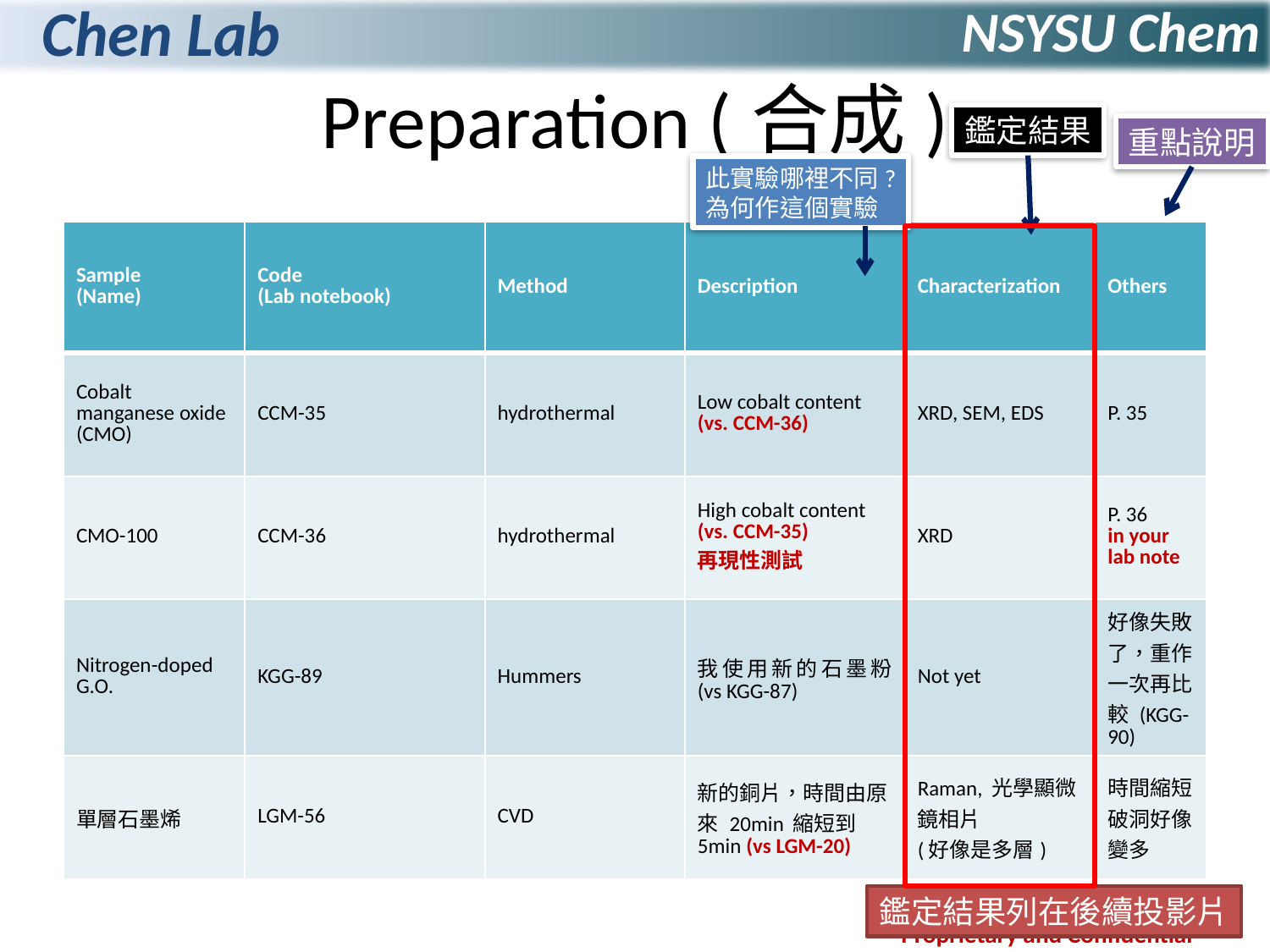

# Preparation (合成)
鑑定結果
重點說明
此實驗哪裡不同?
為何作這個實驗
| Sample (Name) | Code (Lab notebook) | Method | Description | Characterization | Others |
| --- | --- | --- | --- | --- | --- |
| Cobalt manganese oxide (CMO) | CCM-35 | hydrothermal | Low cobalt content (vs. CCM-36) | XRD, SEM, EDS | P. 35 |
| CMO-100 | CCM-36 | hydrothermal | High cobalt content (vs. CCM-35) 再現性測試 | XRD | P. 36 in your lab note |
| Nitrogen-doped G.O. | KGG-89 | Hummers | 我使用新的石墨粉 (vs KGG-87) | Not yet | 好像失敗了，重作一次再比較 (KGG-90) |
| 單層石墨烯 | LGM-56 | CVD | 新的銅片，時間由原來 20min 縮短到 5min (vs LGM-20) | Raman, 光學顯微鏡相片 (好像是多層) | 時間縮短破洞好像變多 |

鑑定結果列在後續投影片
5